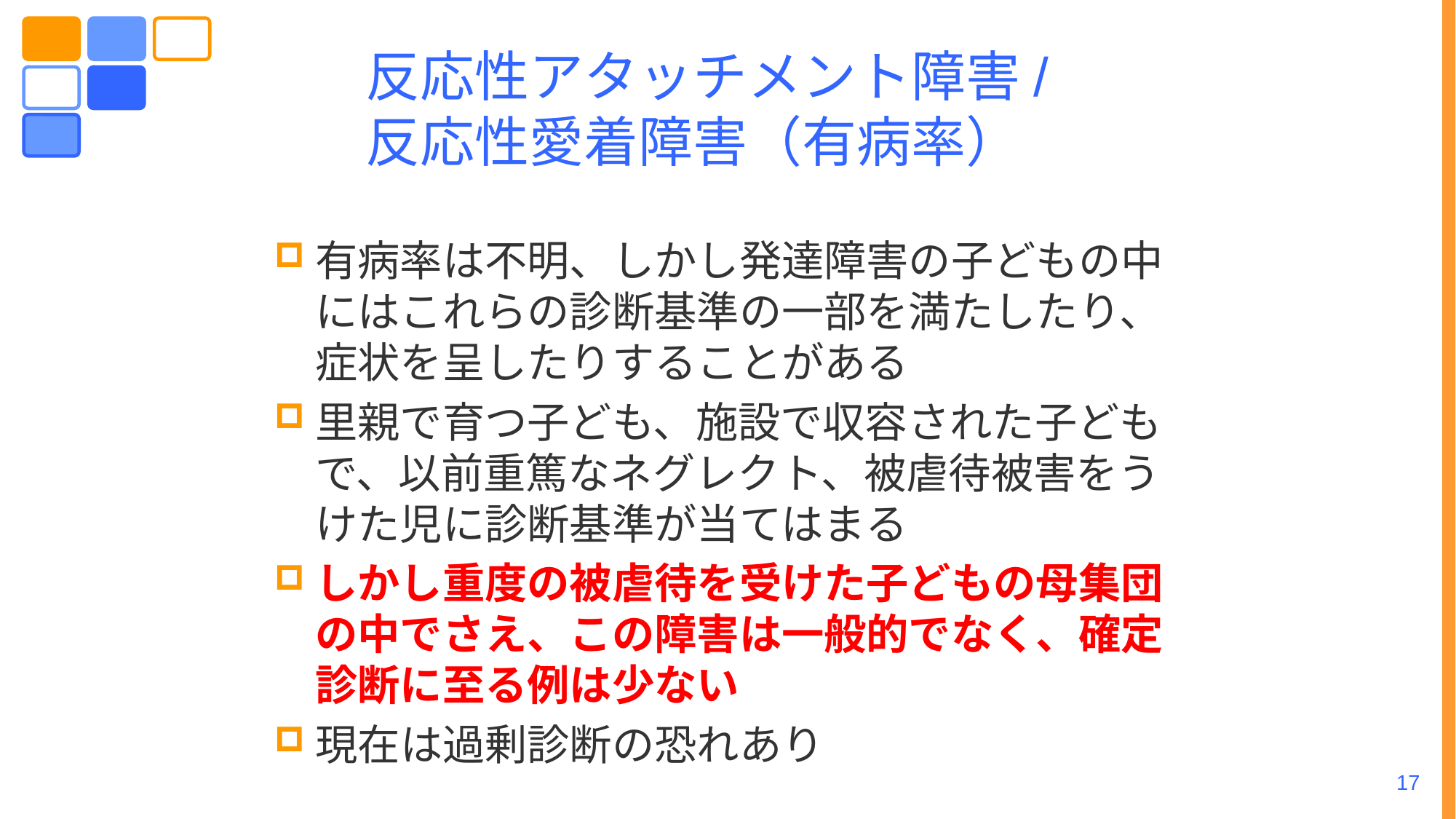

# 反応性アタッチメント障害/ 反応性愛着障害（有病率）
有病率は不明、しかし発達障害の子どもの中にはこれらの診断基準の一部を満たしたり、症状を呈したりすることがある
里親で育つ子ども、施設で収容された子どもで、以前重篤なネグレクト、被虐待被害をうけた児に診断基準が当てはまる
しかし重度の被虐待を受けた子どもの母集団の中でさえ、この障害は一般的でなく、確定診断に至る例は少ない
現在は過剰診断の恐れあり

17